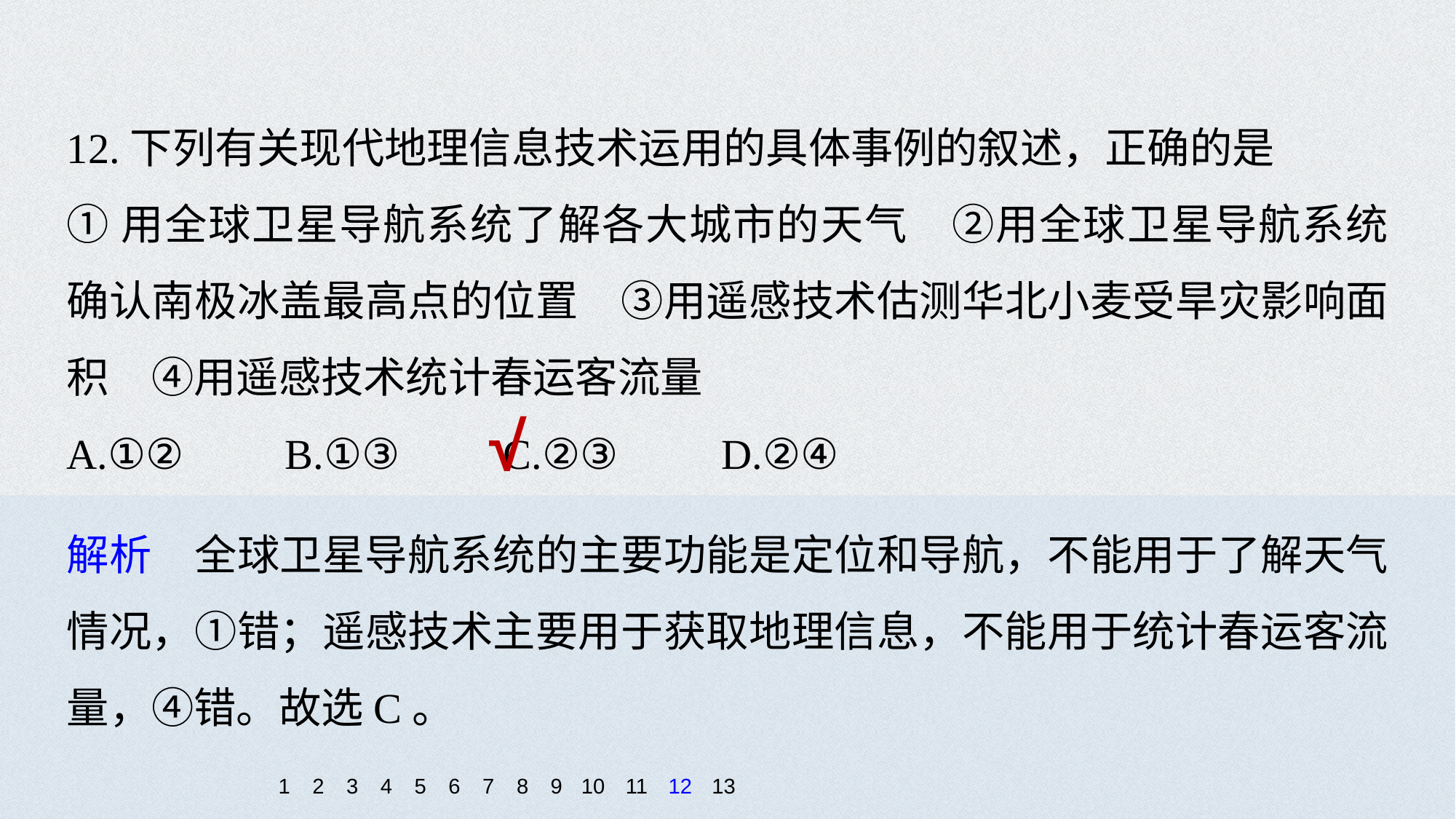

12.下列有关现代地理信息技术运用的具体事例的叙述，正确的是
①用全球卫星导航系统了解各大城市的天气　②用全球卫星导航系统确认南极冰盖最高点的位置　③用遥感技术估测华北小麦受旱灾影响面积　④用遥感技术统计春运客流量
A.①②  	B.①③  	C.②③  	D.②④
√
解析　全球卫星导航系统的主要功能是定位和导航，不能用于了解天气情况，①错；遥感技术主要用于获取地理信息，不能用于统计春运客流量，④错。故选C。
1
2
3
4
5
6
7
8
9
10
11
12
13